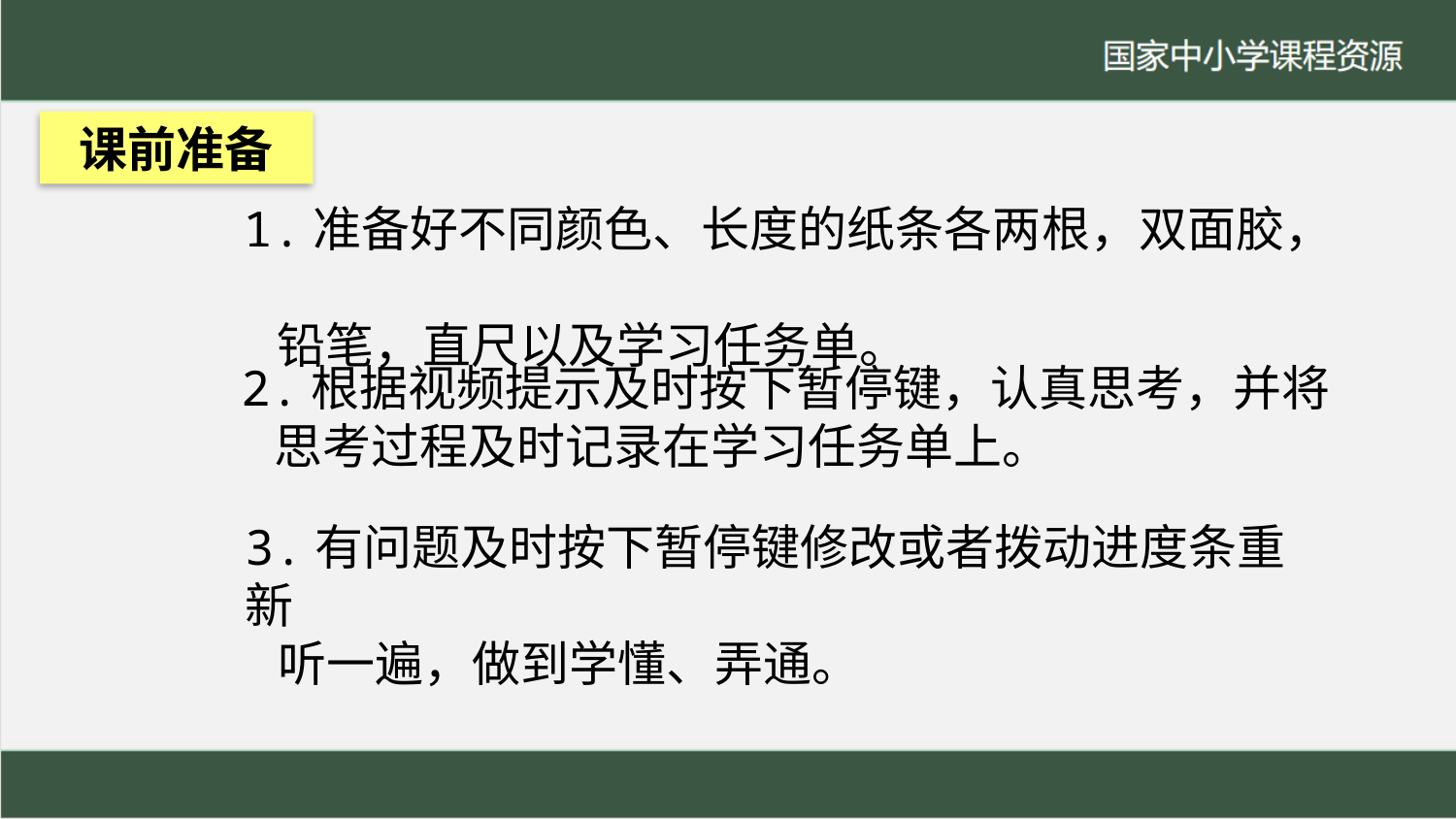

课前准备
1.准备好不同颜色、长度的纸条各两根，双面胶，
  铅笔，直尺以及学习任务单。
2.根据视频提示及时按下暂停键，认真思考，并将
  思考过程及时记录在学习任务单上。
3.有问题及时按下暂停键修改或者拨动进度条重新
  听一遍，做到学懂、弄通。